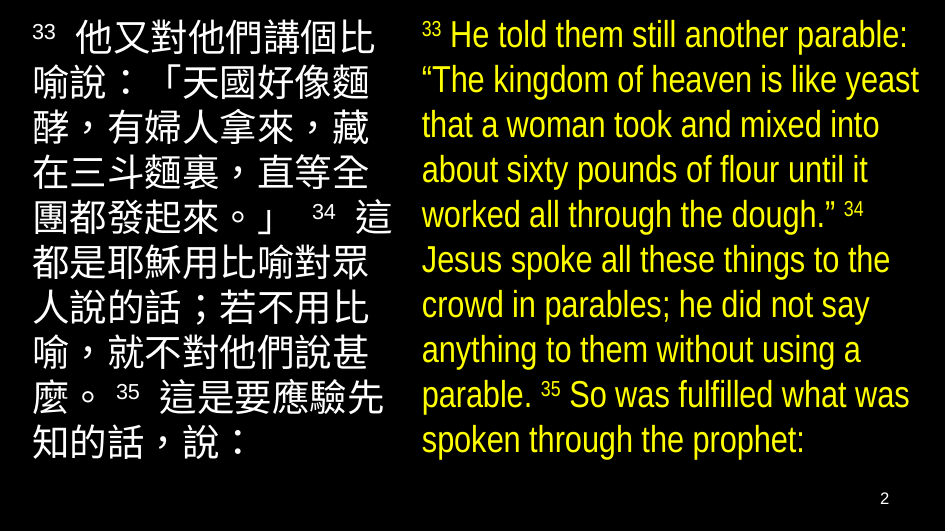

33 He told them still another parable: “The kingdom of heaven is like yeast that a woman took and mixed into about sixty pounds of flour until it worked all through the dough.” 34 Jesus spoke all these things to the crowd in parables; he did not say anything to them without using a parable. 35 So was fulfilled what was spoken through the prophet:
33 他又對他們講個比喻說：「天國好像麵酵，有婦人拿來，藏在三斗麵裏，直等全團都發起來。」 34 這都是耶穌用比喻對眾人說的話；若不用比喻，就不對他們說甚麼。35 這是要應驗先知的話，說：
2